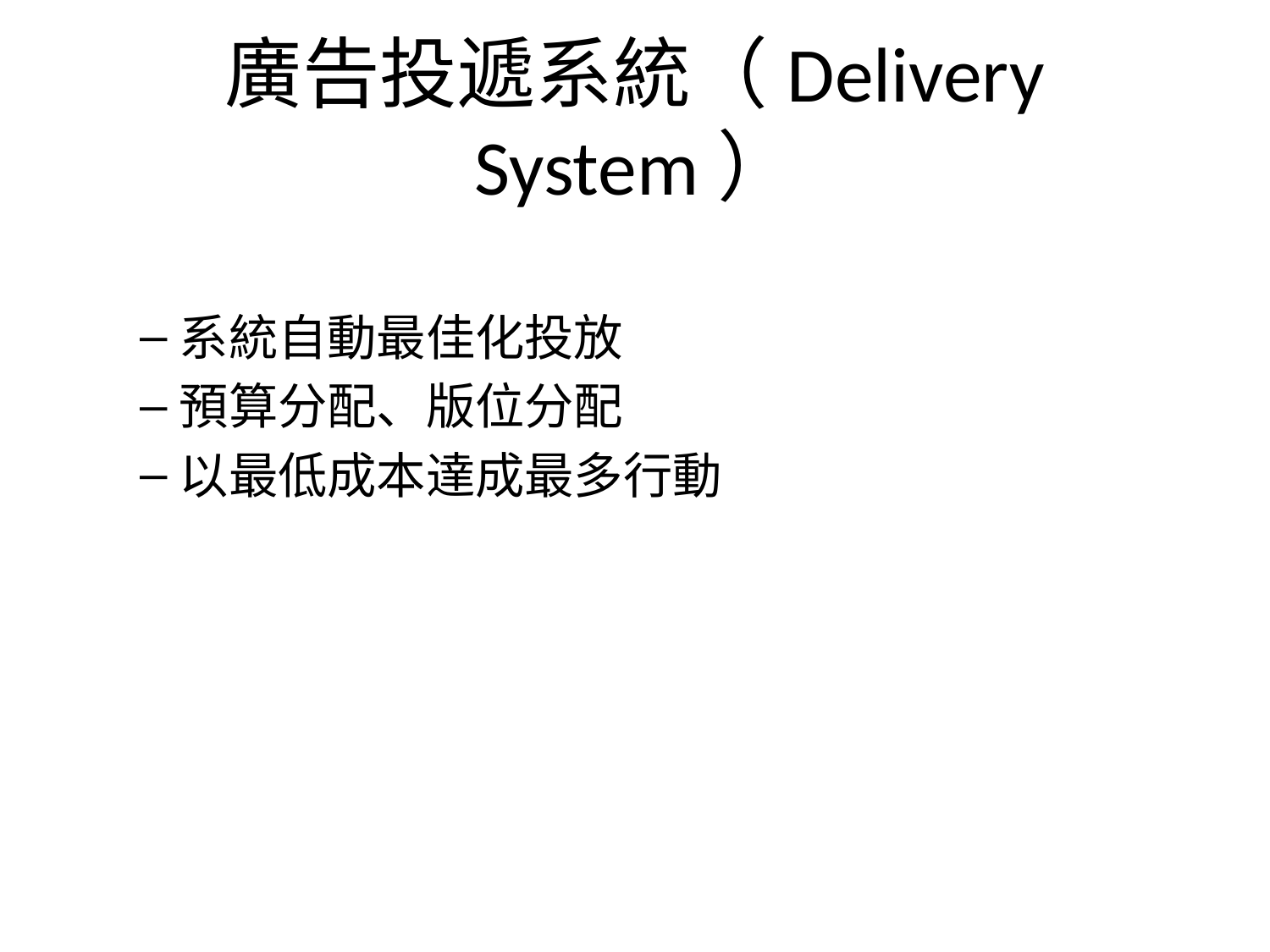

# 廣告投遞系統（Delivery System）

系統自動最佳化投放
預算分配、版位分配
以最低成本達成最多行動